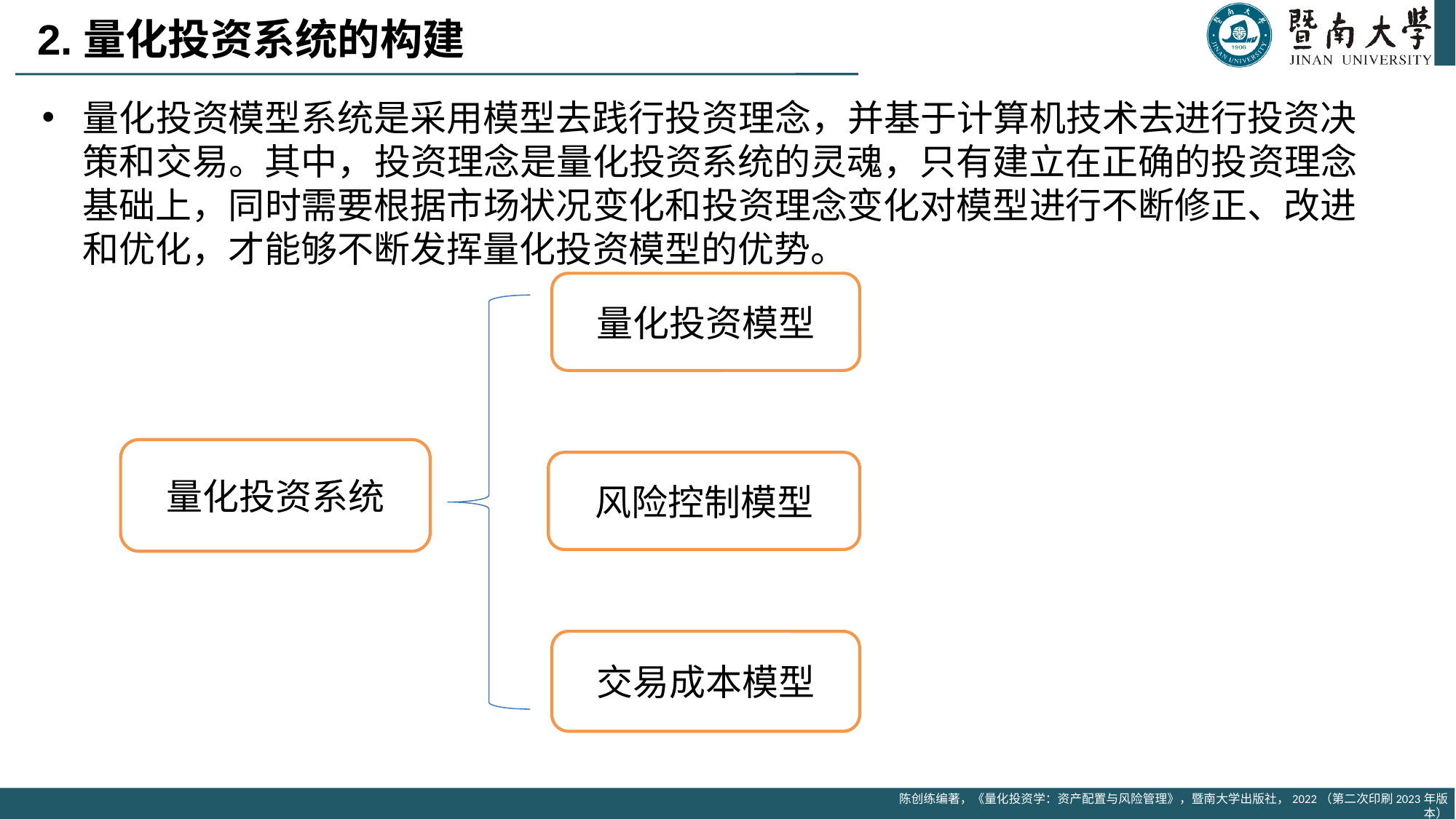

# 2.量化投资系统的构建
量化投资模型系统是采用模型去践行投资理念，并基于计算机技术去进行投资决策和交易。其中，投资理念是量化投资系统的灵魂，只有建立在正确的投资理念基础上，同时需要根据市场状况变化和投资理念变化对模型进行不断修正、改进和优化，才能够不断发挥量化投资模型的优势。
量化投资模型

量化投资系统
风险控制模型
交易成本模型